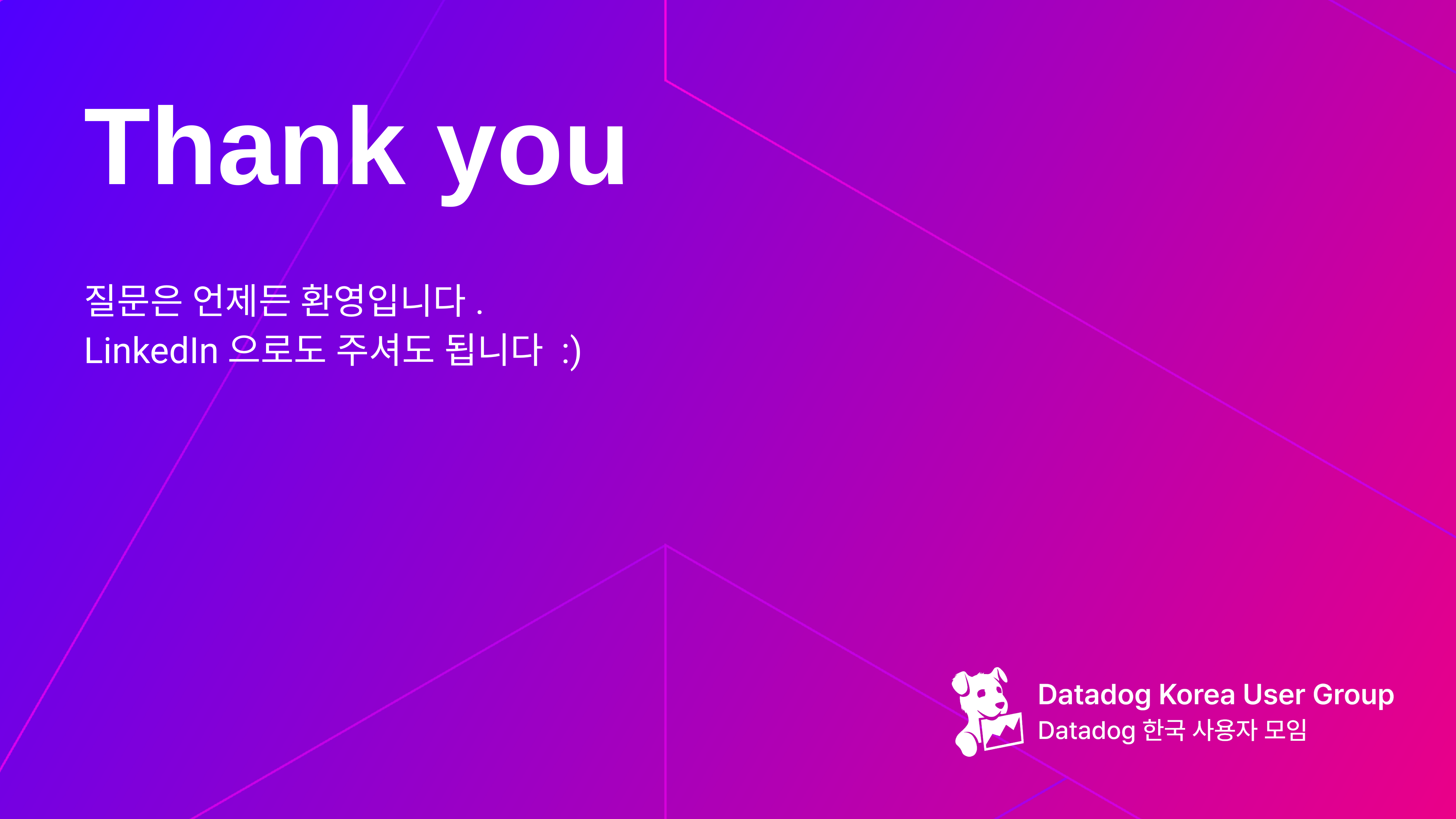

# Thank you
질문은 언제든 환영입니다.
LinkedIn으로도 주셔도 됩니다 :)